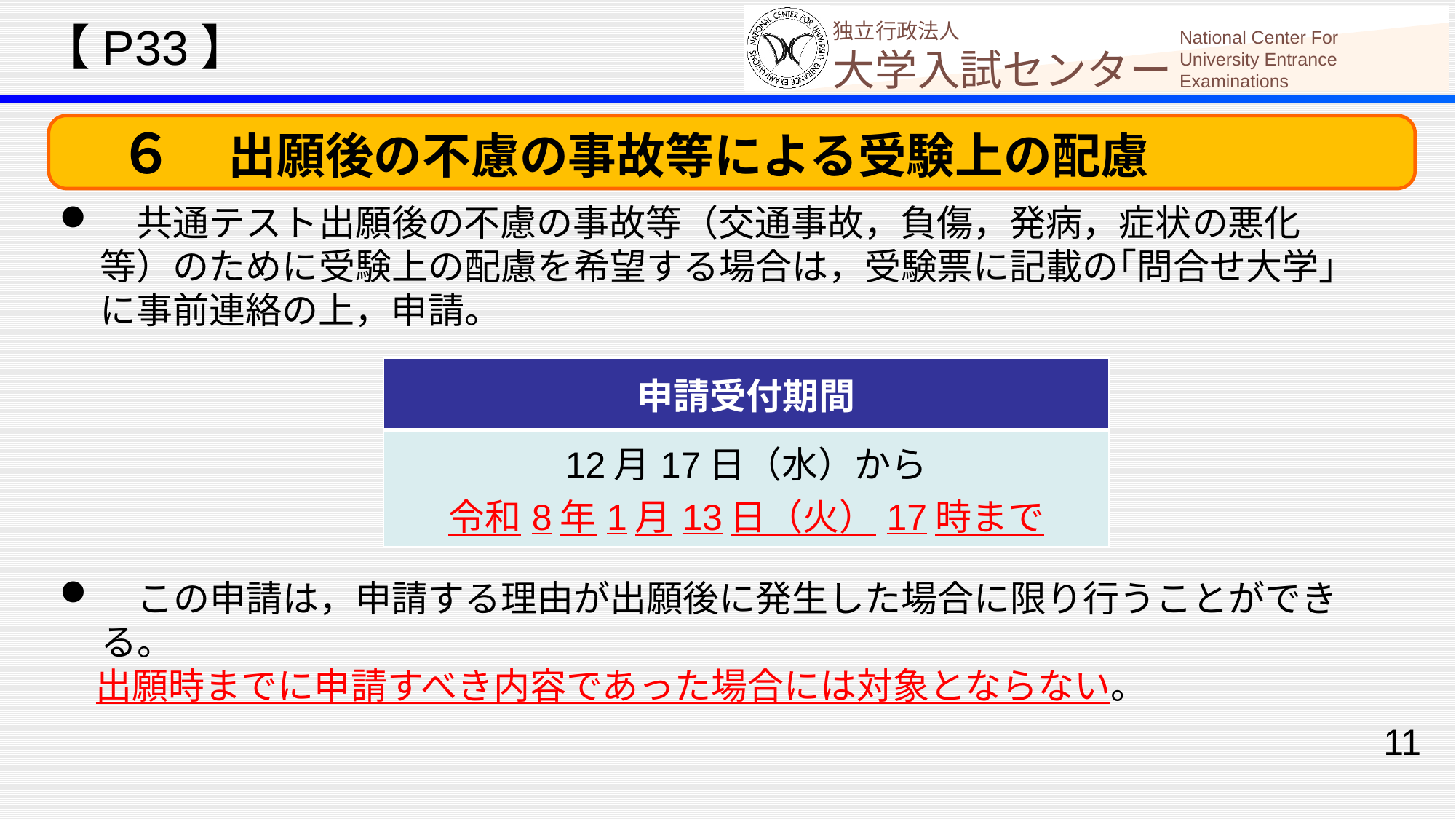

【P33】
　６　出願後の不慮の事故等による受験上の配慮
　共通テスト出願後の不慮の事故等（交通事故，負傷，発病，症状の悪化等）のために受験上の配慮を希望する場合は，受験票に記載の｢問合せ大学｣に事前連絡の上，申請。
| 申請受付期間 |
| --- |
| 12月17日（水）から 令和8年1月13日（火）17時まで |
　この申請は，申請する理由が出願後に発生した場合に限り行うことができる。
　出願時までに申請すべき内容であった場合には対象とならない。
11